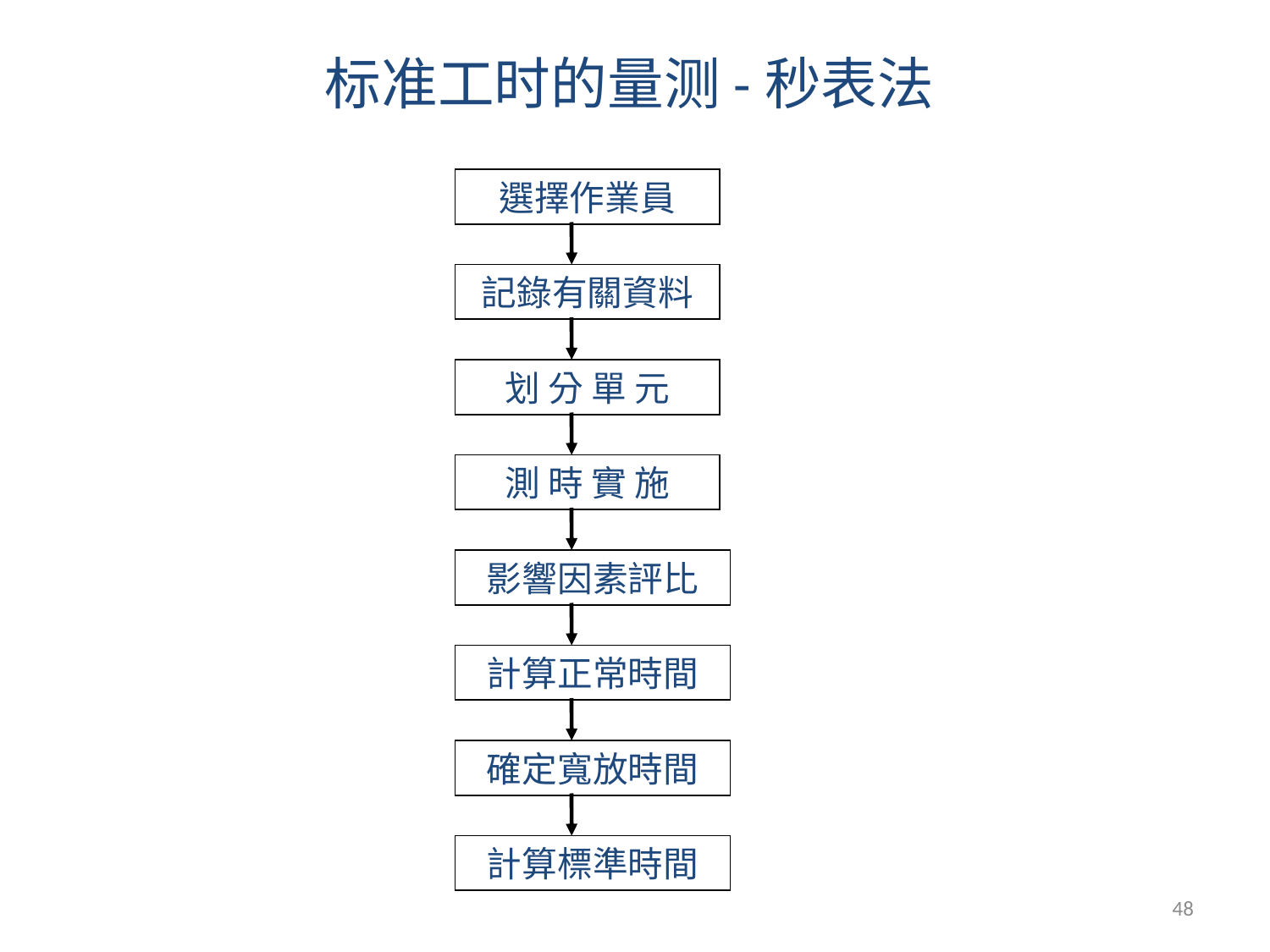

标准工时的量测-秒表法
選擇作業員

記錄有關資料

划 分 單 元

測 時 實 施

影響因素評比

計算正常時間

確定寬放時間

計算標準時間

48